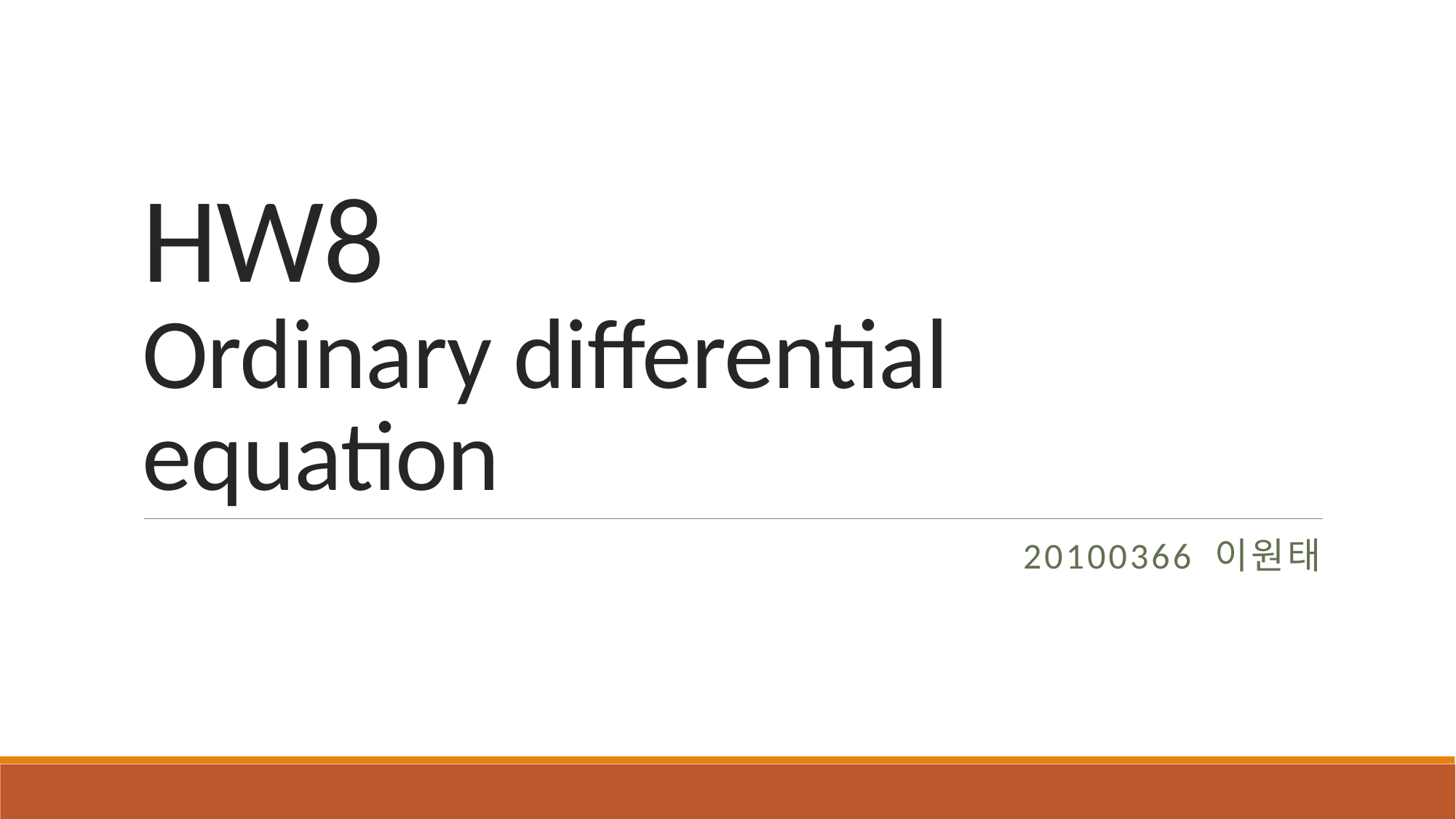

# HW8 Ordinary differential equation
20100366 이원태